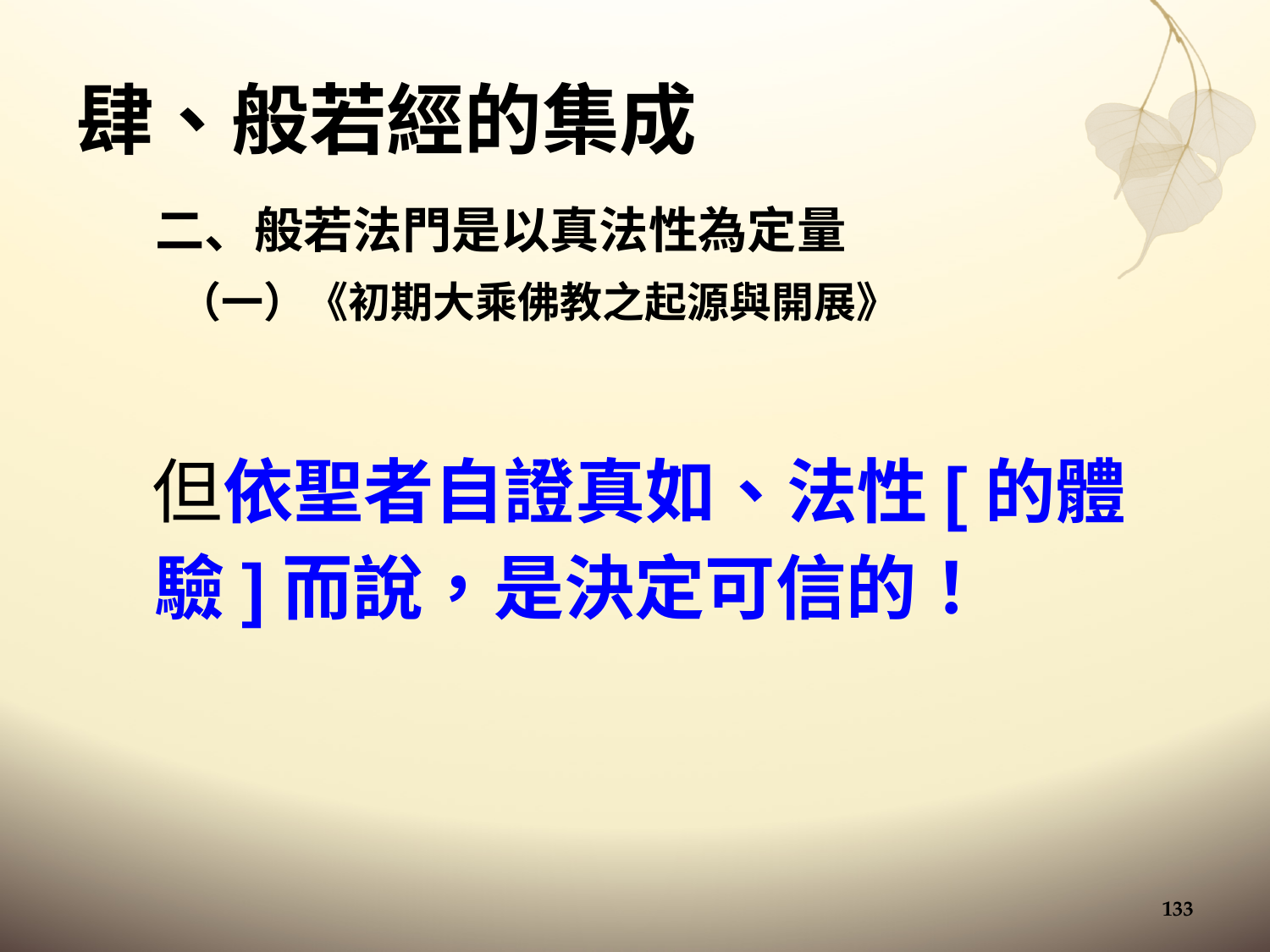

# 肆、般若經的集成
二、般若法門是以真法性為定量
（一）《初期大乘佛教之起源與開展》

但依聖者自證真如、法性[的體驗]而說，是決定可信的！
133